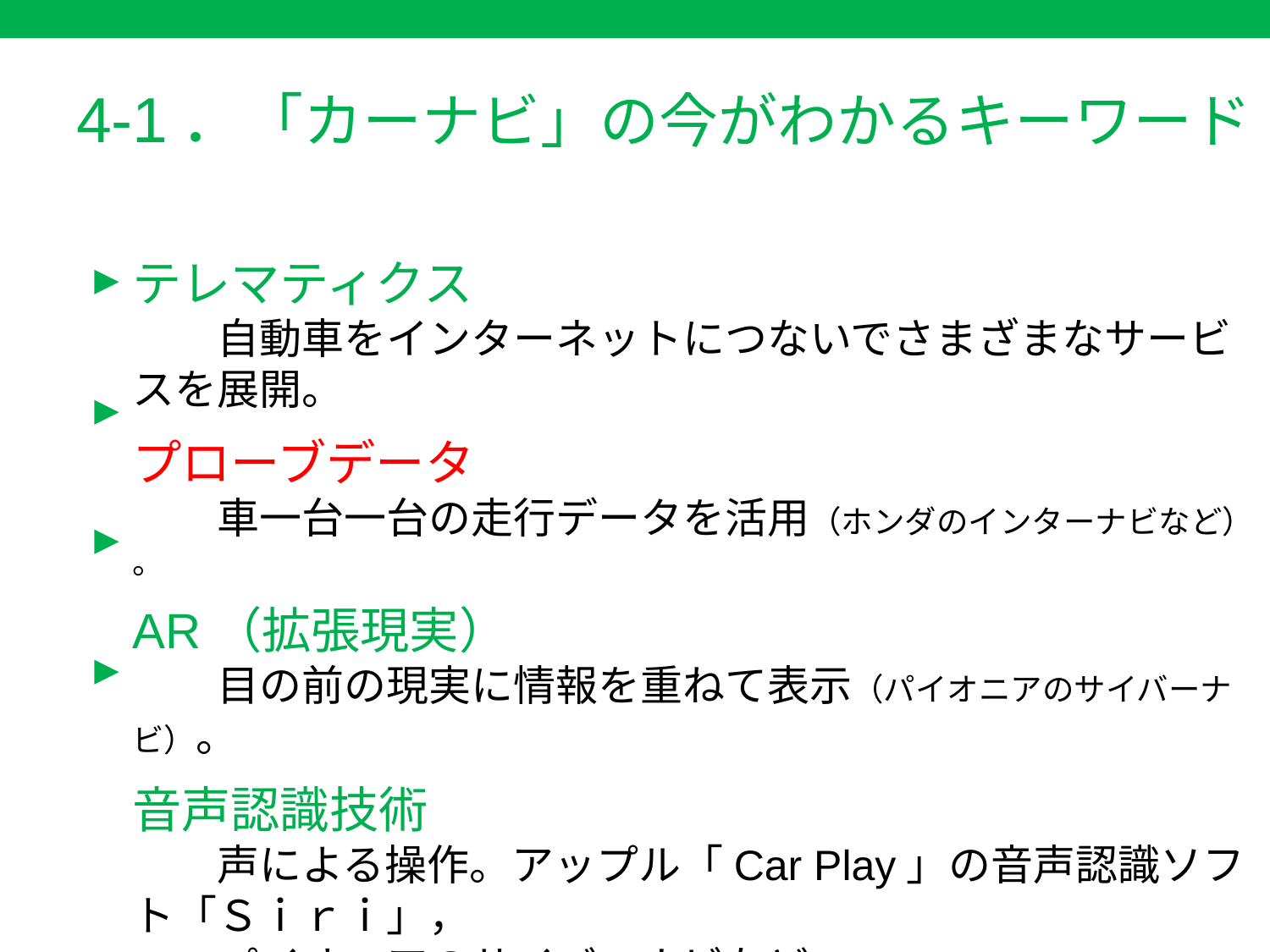

4-1．「カーナビ」の今がわかるキーワード
▼
テレマティクス
　　自動車をインターネットにつないでさまざまなサービスを展開。

プローブデータ
　　車一台一台の走行データを活用（ホンダのインターナビなど） 。

AR（拡張現実）
　　目の前の現実に情報を重ねて表示（パイオニアのサイバーナビ）。

音声認識技術
　　声による操作。アップル「Car Play」の音声認識ソフト「Ｓｉｒｉ」，
　　パイオニアのサイバーナビなど。

▼
▼
▼